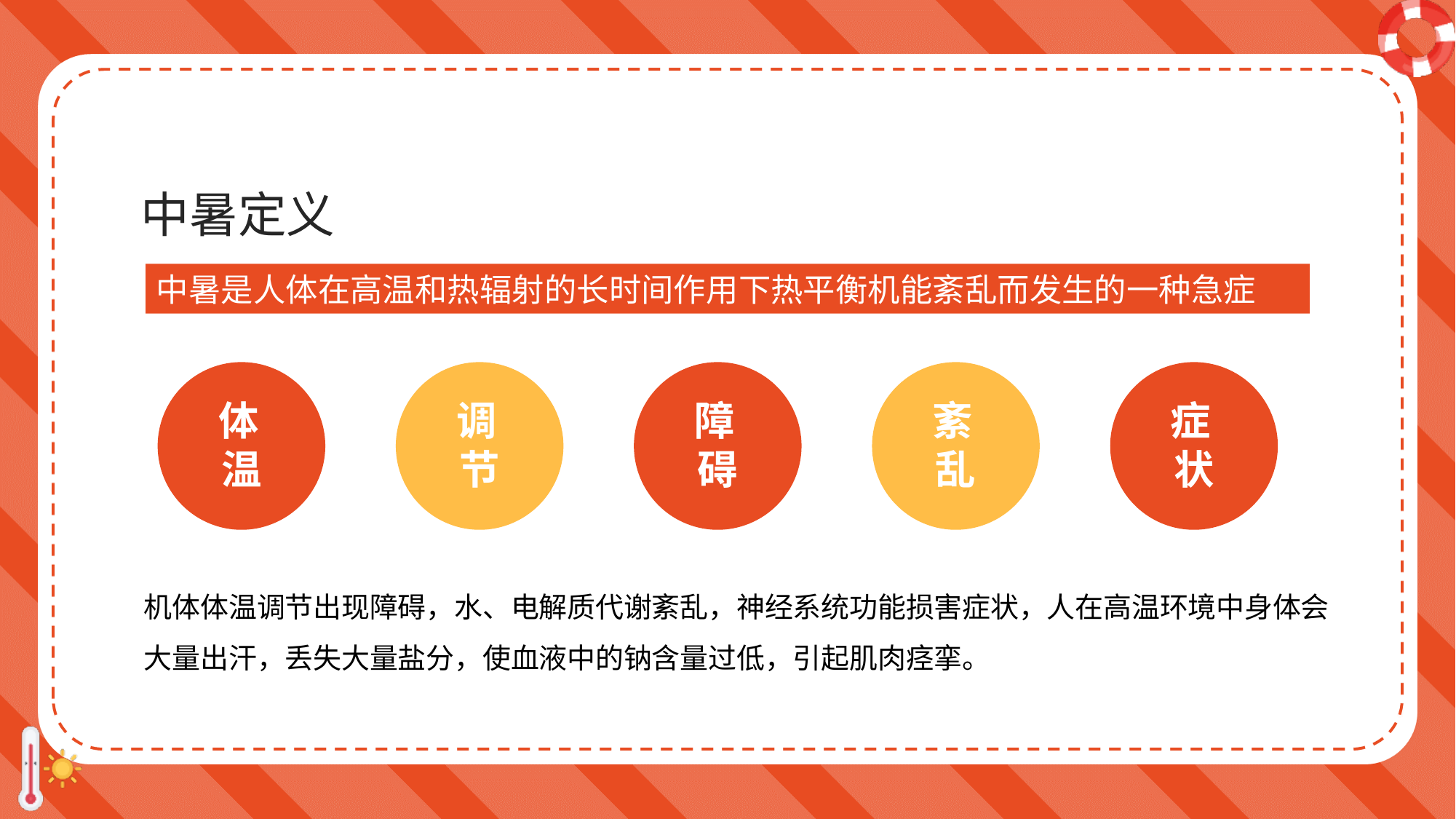

中暑定义
中暑是人体在高温和热辐射的长时间作用下热平衡机能紊乱而发生的一种急症

体温

调节

障碍

紊乱

症状
机体体温调节出现障碍，水、电解质代谢紊乱，神经系统功能损害症状，人在高温环境中身体会大量出汗，丢失大量盐分，使血液中的钠含量过低，引起肌肉痉挛。